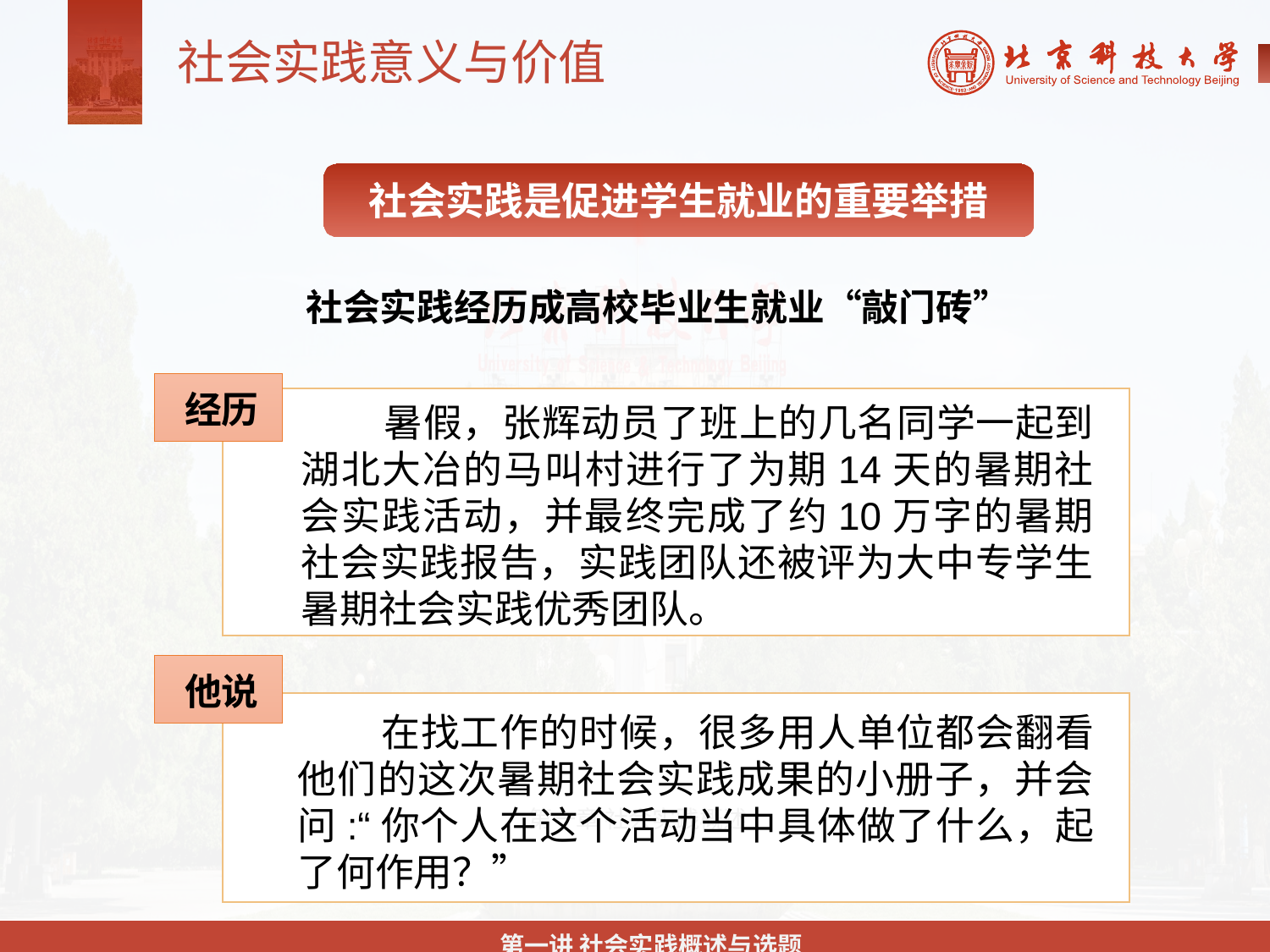

社会实践意义与价值
社会实践是促进学生就业的重要举措
 社会实践经历成高校毕业生就业“敲门砖”

经历

 暑假，张辉动员了班上的几名同学一起到湖北大冶的马叫村进行了为期14天的暑期社会实践活动，并最终完成了约10万字的暑期社会实践报告，实践团队还被评为大中专学生暑期社会实践优秀团队。

他说

 在找工作的时候，很多用人单位都会翻看他们的这次暑期社会实践成果的小册子，并会问:“你个人在这个活动当中具体做了什么，起了何作用？”
第一章 社会实践概述